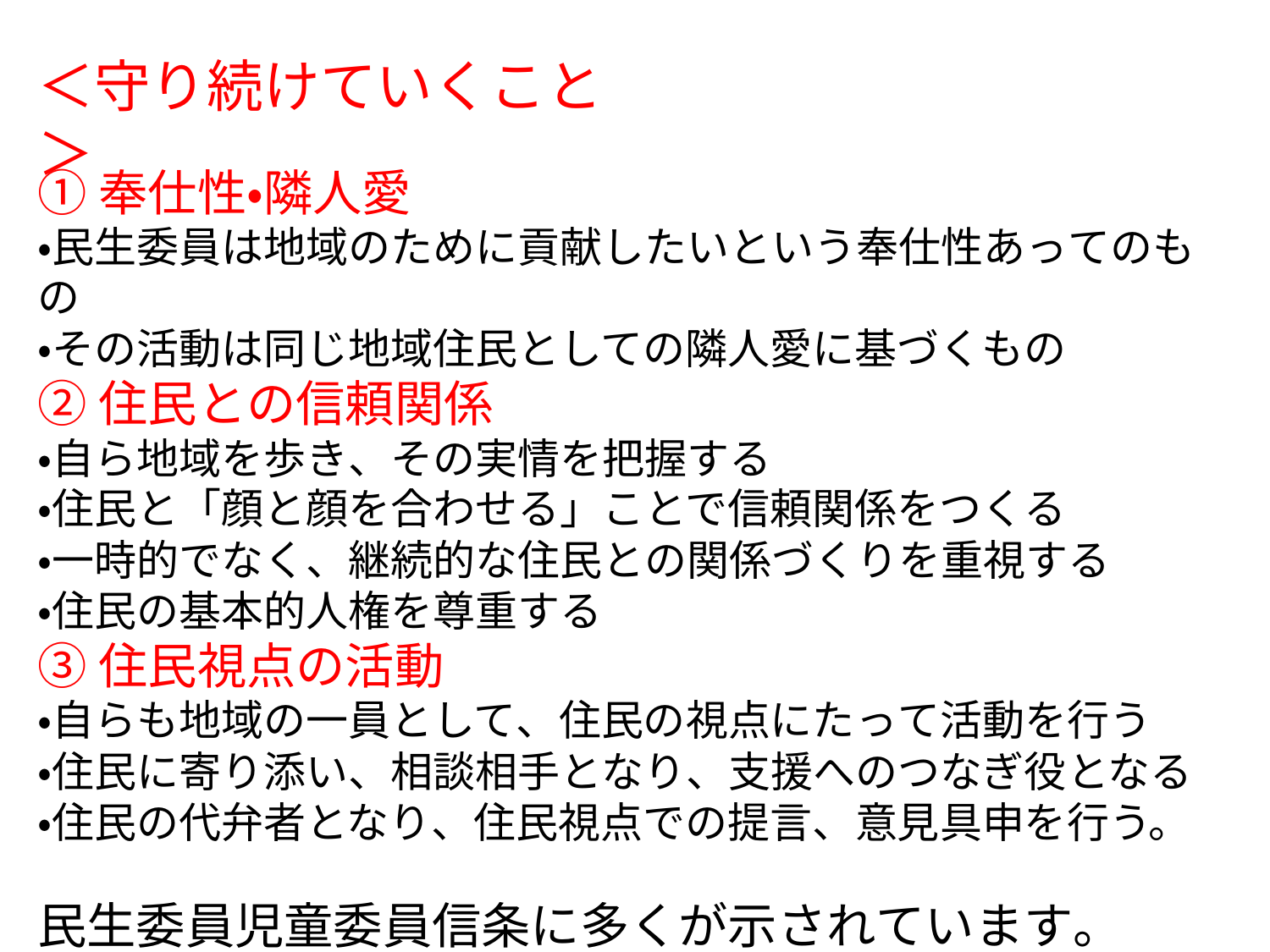

# ＜守り続けていくこと＞
①奉仕性・隣人愛
・民生委員は地域のために貢献したいという奉仕性あってのもの
・その活動は同じ地域住民としての隣人愛に基づくもの
②住民との信頼関係
・自ら地域を歩き、その実情を把握する
・住民と「顔と顔を合わせる」ことで信頼関係をつくる
・一時的でなく、継続的な住民との関係づくりを重視する
・住民の基本的人権を尊重する
③住民視点の活動
・自らも地域の一員として、住民の視点にたって活動を行う
・住民に寄り添い、相談相手となり、支援へのつなぎ役となる
・住民の代弁者となり、住民視点での提言、意見具申を行う。

民生委員児童委員信条に多くが示されています。
14